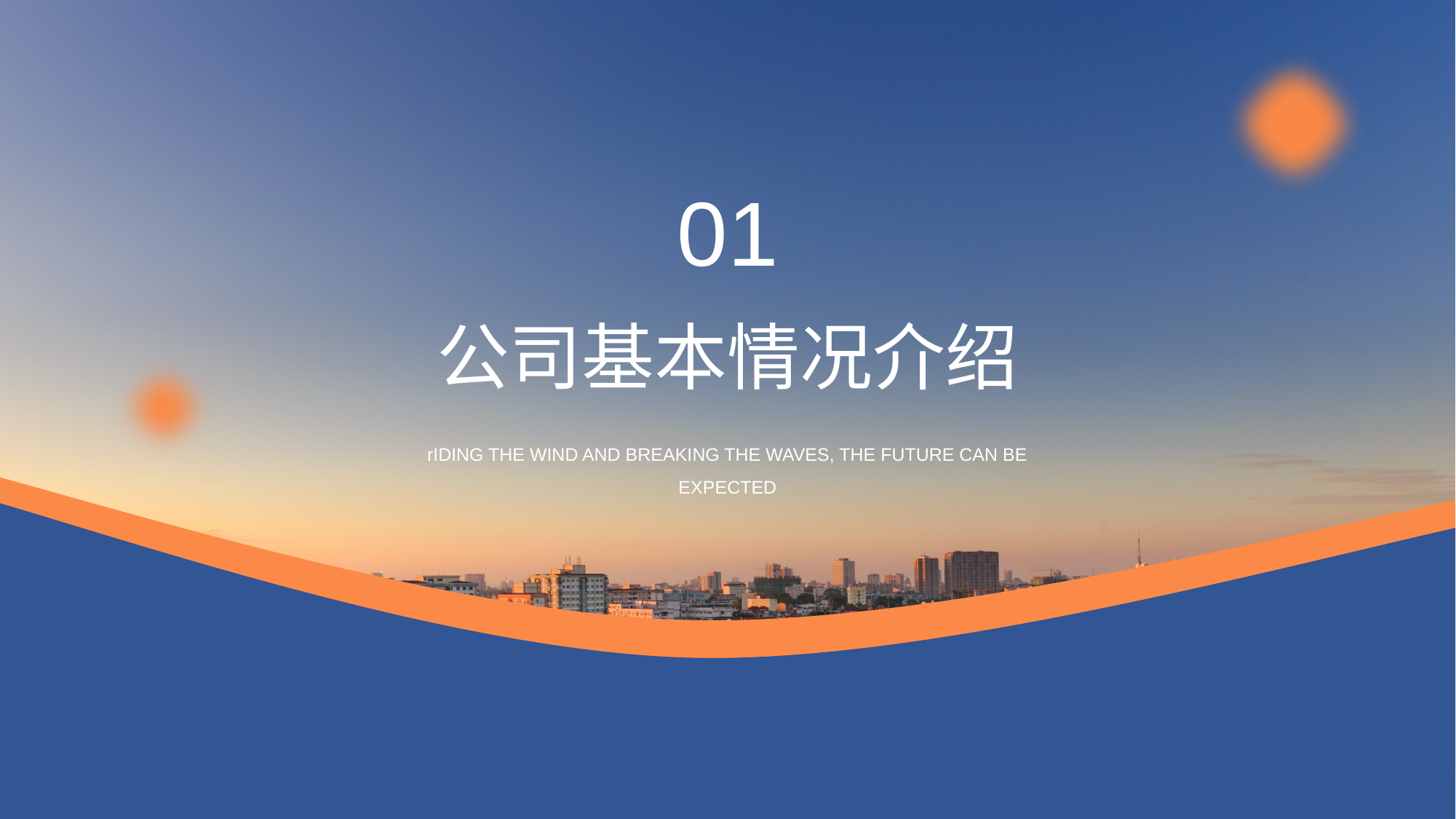

01
公司基本情况介绍
rIDING THE WIND AND BREAKING THE WAVES, THE FUTURE CAN BE EXPECTED